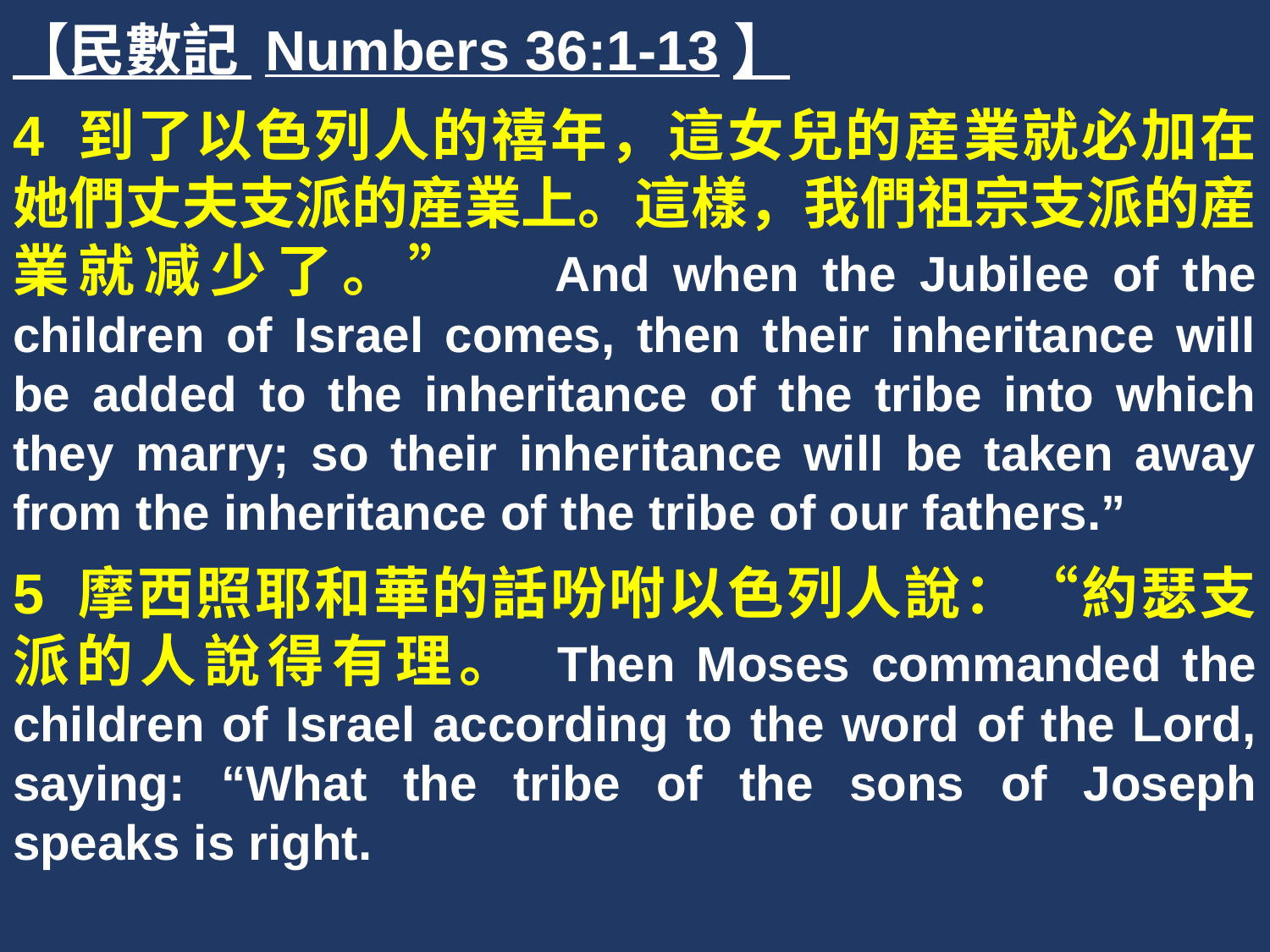

【民數記 Numbers 36:1-13】
4 到了以色列人的禧年，這女兒的産業就必加在她們丈夫支派的産業上。這樣，我們祖宗支派的産業就减少了。”   And when the Jubilee of the children of Israel comes, then their inheritance will be added to the inheritance of the tribe into which they marry; so their inheritance will be taken away from the inheritance of the tribe of our fathers.”
5 摩西照耶和華的話吩咐以色列人說：“約瑟支派的人說得有理。 Then Moses commanded the children of Israel according to the word of the Lord, saying: “What the tribe of the sons of Joseph speaks is right.